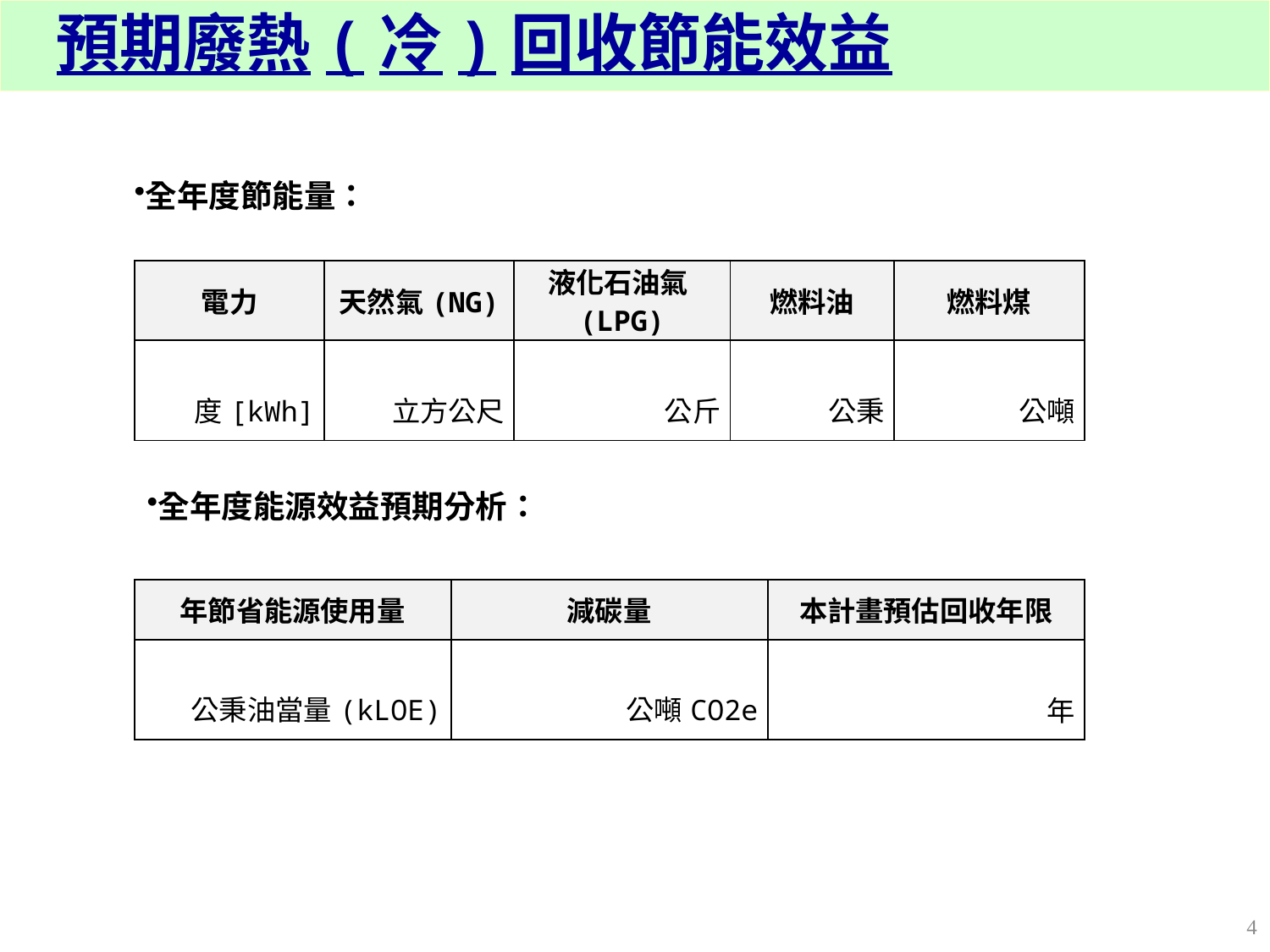

# 預期廢熱(冷)回收節能效益
全年度節能量：
| 電力 | 天然氣(NG) | 液化石油氣(LPG) | 燃料油 | 燃料煤 |
| --- | --- | --- | --- | --- |
| 度[kWh] | 立方公尺 | 公斤 | 公秉 | 公噸 |
全年度能源效益預期分析：
| 年節省能源使用量 | 減碳量 | 本計畫預估回收年限 |
| --- | --- | --- |
| 公秉油當量(kLOE) | 公噸CO2e | 年 |
4